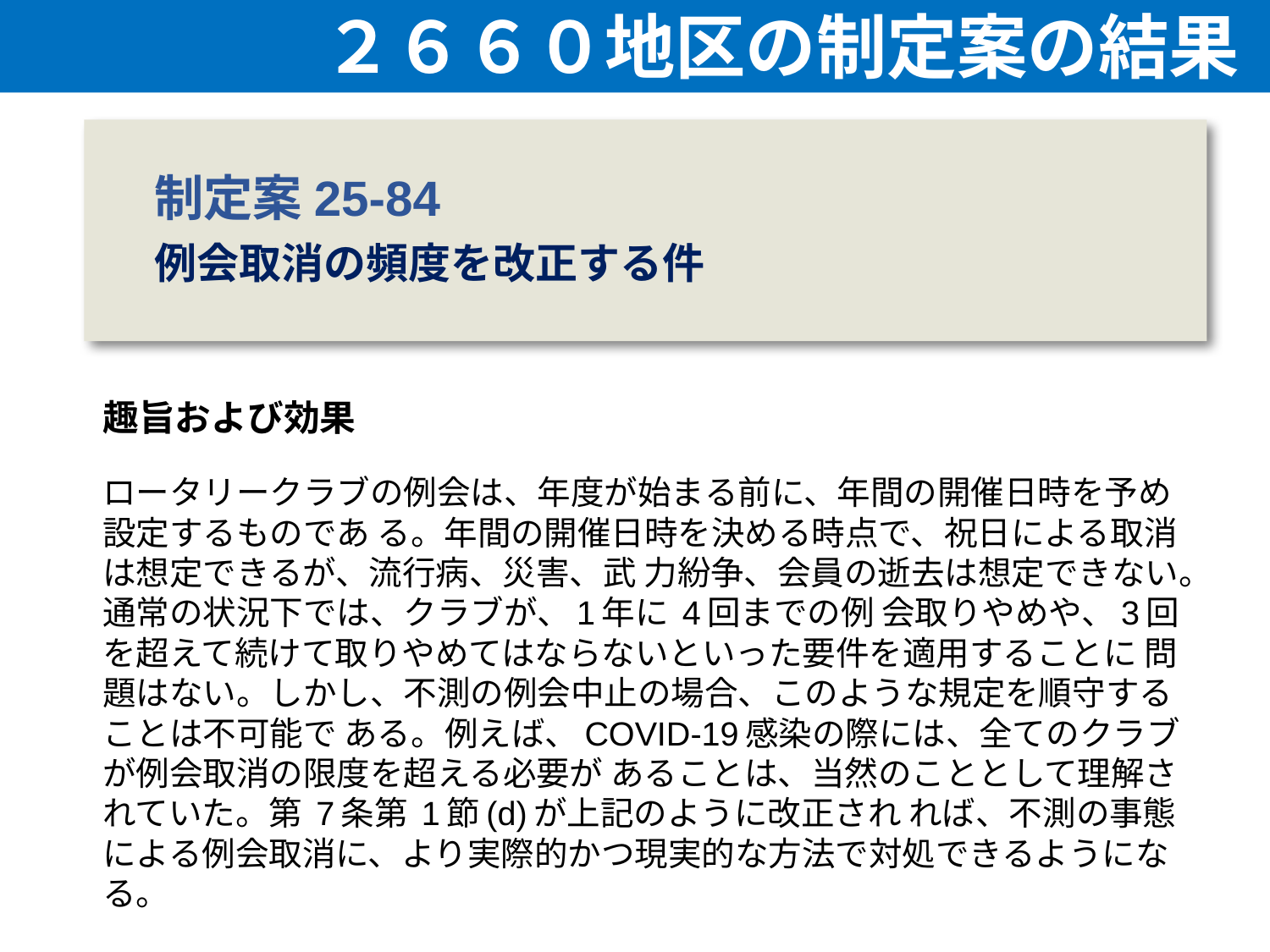

２６６０地区の制定案の結果

制定案25-84
例会取消の頻度を改正する件
趣旨および効果

ロータリークラブの例会は、年度が始まる前に、年間の開催日時を予め設定するものであ る。年間の開催日時を決める時点で、祝日による取消は想定できるが、流行病、災害、武 力紛争、会員の逝去は想定できない。通常の状況下では、クラブが、1年に 4回までの例 会取りやめや、3回を超えて続けて取りやめてはならないといった要件を適用することに 問題はない。しかし、不測の例会中止の場合、このような規定を順守することは不可能で ある。例えば、COVID-19感染の際には、全てのクラブが例会取消の限度を超える必要が あることは、当然のこととして理解されていた。第 7条第 1節(d)が上記のように改正され れば、不測の事態による例会取消に、より実際的かつ現実的な方法で対処できるようになる。
13